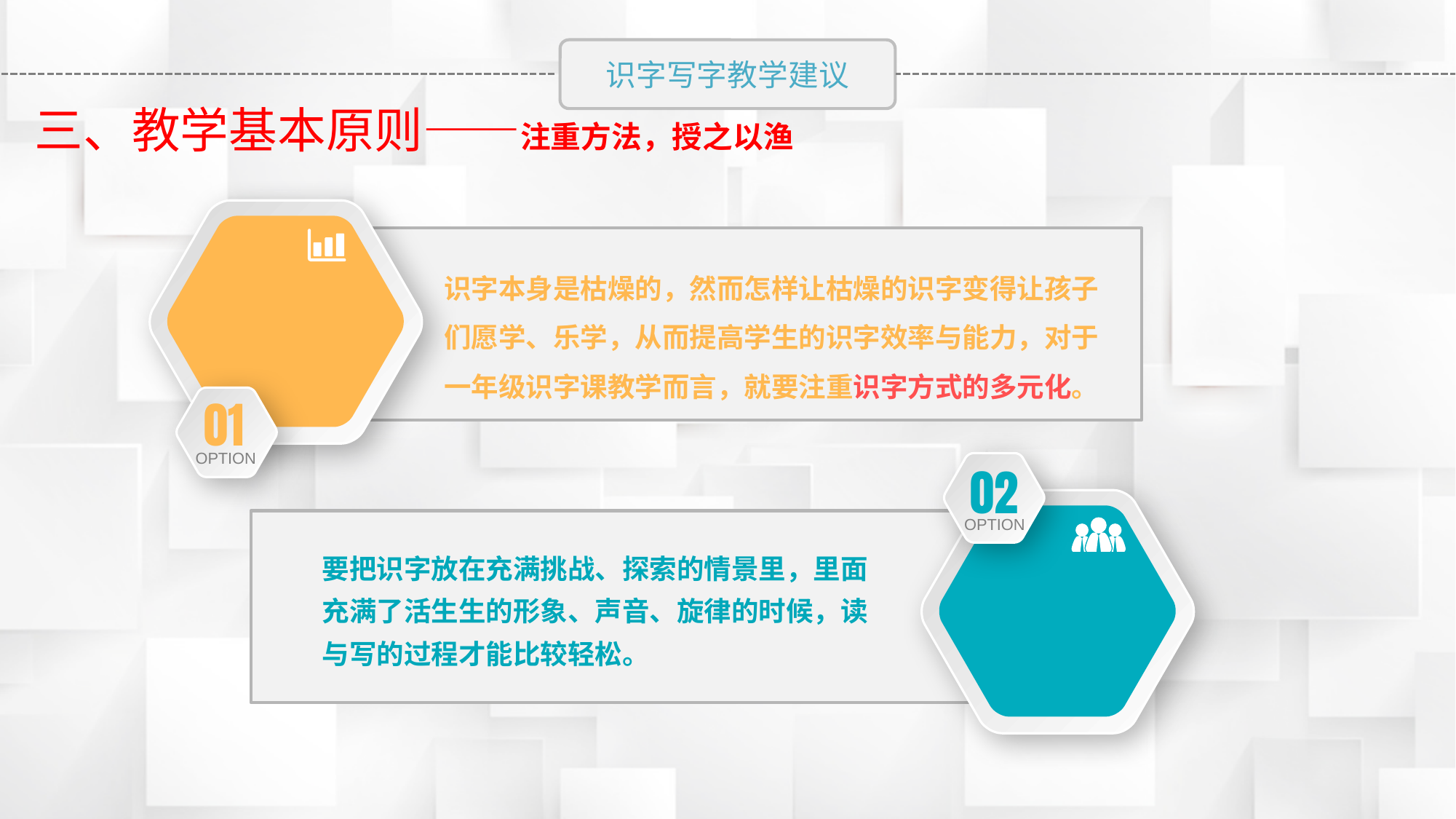

三、教学基本原则——注重方法，授之以渔

识字本身是枯燥的，然而怎样让枯燥的识字变得让孩子们愿学、乐学，从而提高学生的识字效率与能力，对于一年级识字课教学而言，就要注重识字方式的多元化。

01
OPTION

02
OPTION

要把识字放在充满挑战、探索的情景里，里面充满了活生生的形象、声音、旋律的时候，读与写的过程才能比较轻松。